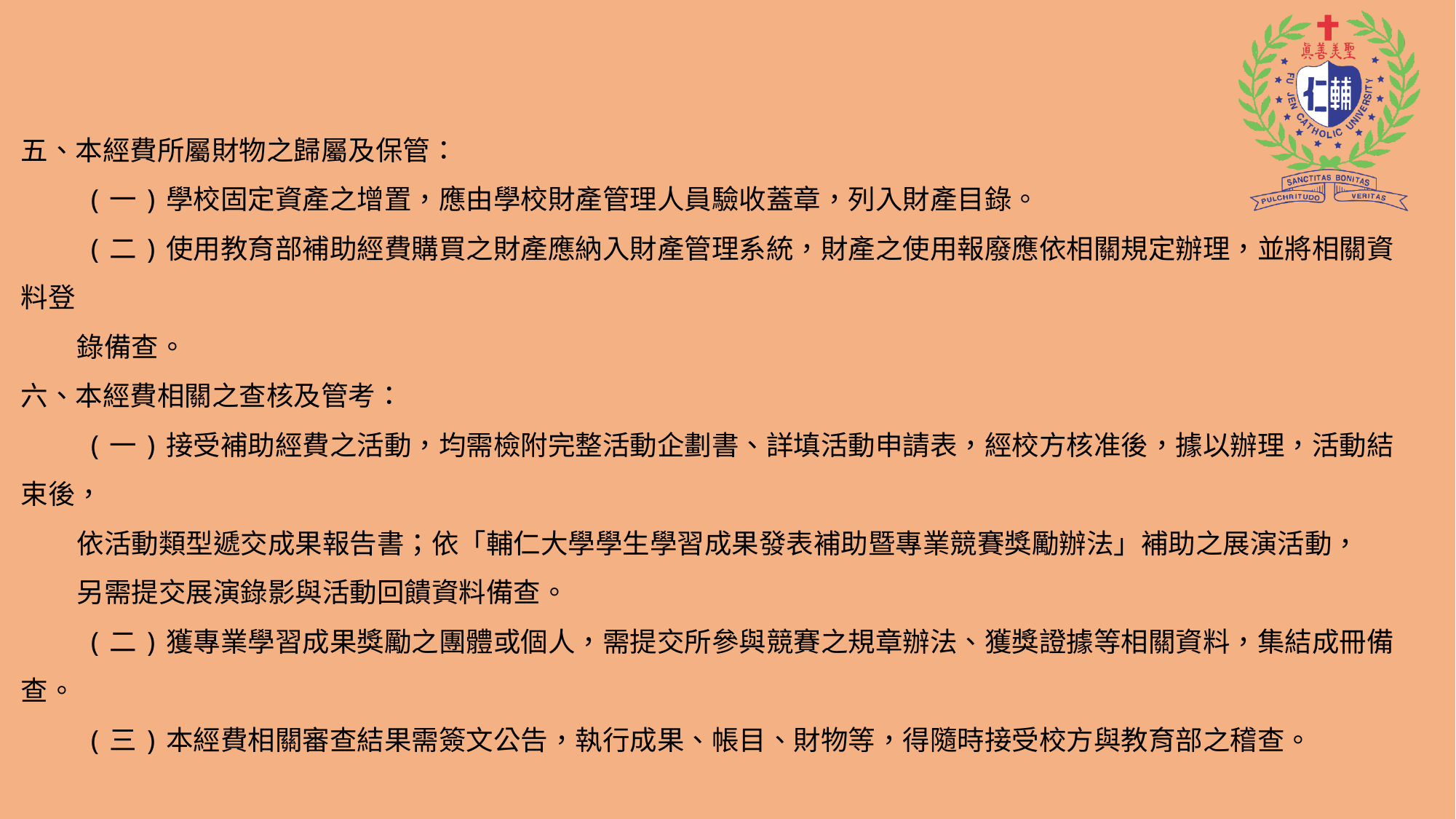

五、本經費所屬財物之歸屬及保管：
    (一)學校固定資產之增置，應由學校財產管理人員驗收蓋章，列入財產目錄。
    (二)使用教育部補助經費購買之財產應納入財產管理系統，財產之使用報廢應依相關規定辦理，並將相關資料登
        錄備查。
六、本經費相關之查核及管考：
    (一)接受補助經費之活動，均需檢附完整活動企劃書、詳填活動申請表，經校方核准後，據以辦理，活動結束後，
        依活動類型遞交成果報告書；依「輔仁大學學生學習成果發表補助暨專業競賽獎勵辦法」補助之展演活動，
        另需提交展演錄影與活動回饋資料備查。
    (二)獲專業學習成果獎勵之團體或個人，需提交所參與競賽之規章辦法、獲獎證據等相關資料，集結成冊備查。
    (三)本經費相關審查結果需簽文公告，執行成果、帳目、財物等，得隨時接受校方與教育部之稽查。